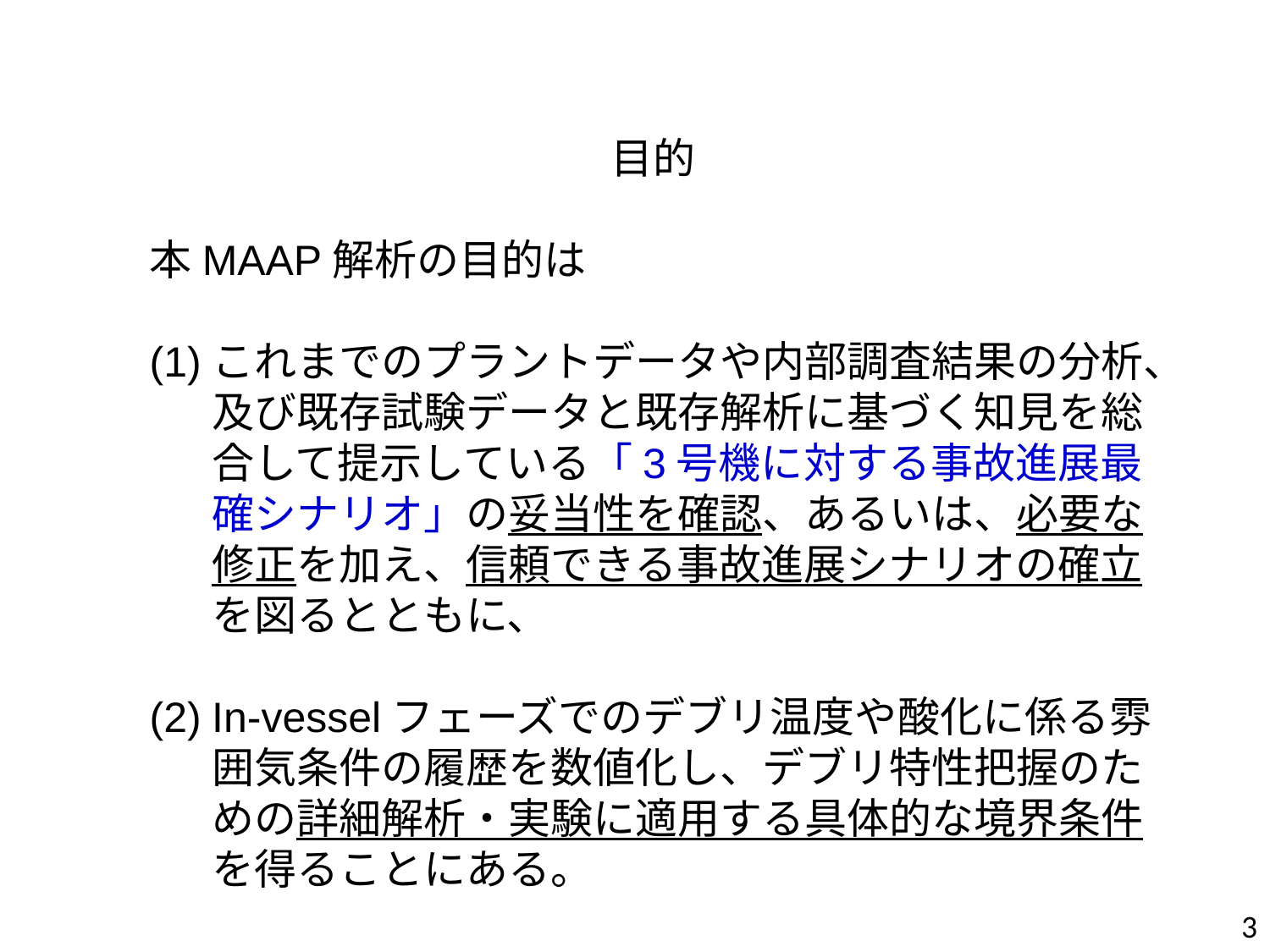

目的

本MAAP解析の目的は

(1)	これまでのプラントデータや内部調査結果の分析、及び既存試験データと既存解析に基づく知見を総合して提示している「3号機に対する事故進展最確シナリオ」の妥当性を確認、あるいは、必要な修正を加え、信頼できる事故進展シナリオの確立を図るとともに、

(2)	In-vesselフェーズでのデブリ温度や酸化に係る雰囲気条件の履歴を数値化し、デブリ特性把握のための詳細解析・実験に適用する具体的な境界条件を得ることにある。
3